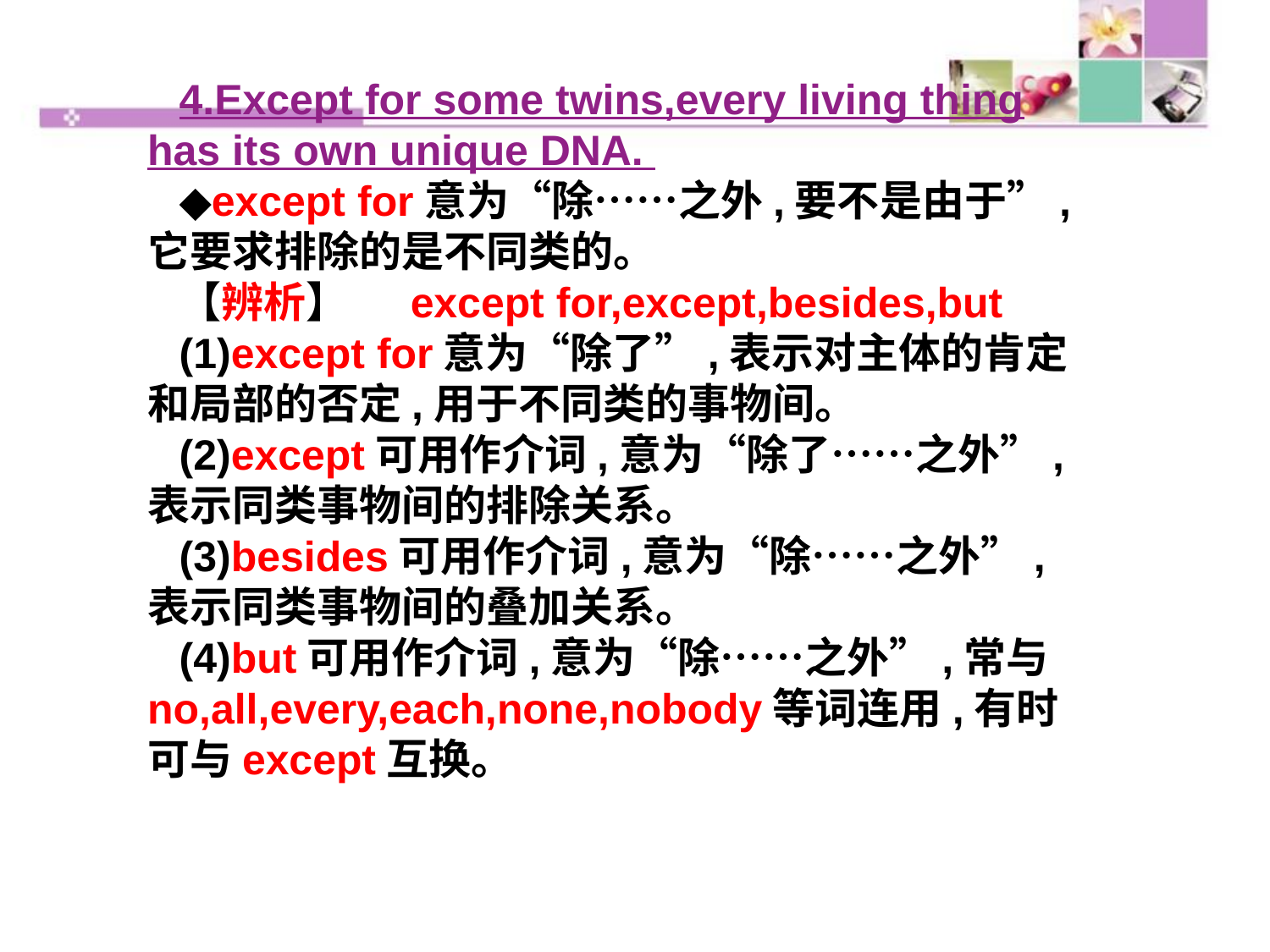

4.Except for some twins,every living thing has its own unique DNA.
◆except for意为“除……之外,要不是由于”,它要求排除的是不同类的。
【辨析】　 except for,except,besides,but
(1)except for意为“除了”,表示对主体的肯定和局部的否定,用于不同类的事物间。
(2)except可用作介词,意为“除了……之外”,表示同类事物间的排除关系。
(3)besides可用作介词,意为“除……之外”,表示同类事物间的叠加关系。
(4)but可用作介词,意为“除……之外”,常与no,all,every,each,none,nobody等词连用,有时可与except互换。